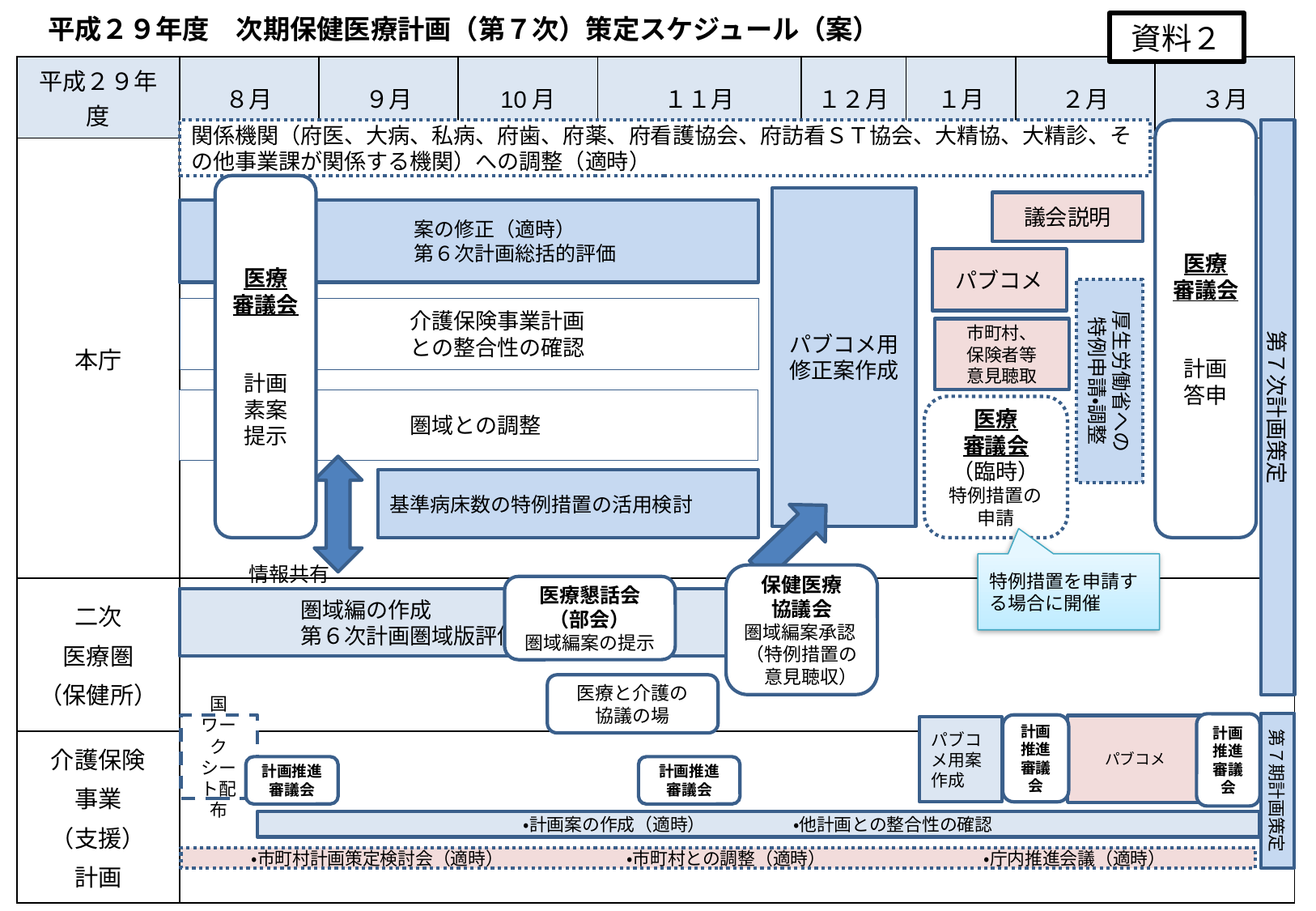

平成２９年度　次期保健医療計画（第７次）策定スケジュール（案）
資料２
| 平成２９年度 | ８月 | ９月 | 10月 | １１月 | １２月 | １月 | ２月 | ３月 |
| --- | --- | --- | --- | --- | --- | --- | --- | --- |
| 本庁 |  |  |  |  |  |  |  |  |
| 二次 医療圏 （保健所） |  |  |  |  |  |  |  |  |
| 介護保険 事業 （支援） 計画 |  |  |  |  |  |  |  |  |
関係機関（府医、大病、私病、府歯、府薬、府看護協会、府訪看ＳＴ協会、大精協、大精診、その他事業課が関係する機関）への調整（適時）
医療
審議会

計画
答申
第７次計画策定
医療
審議会

計画
素案
提示
パブコメ用
修正案作成
議会説明
　　　　　　　　　　　案の修正（適時）
　　　　　　　　　　　第６次計画総括的評価
パブコメ
厚生労働省への
特例申請・調整
　　　　　　　　　　介護保険事業計画
　　　　　　　　　　との整合性の確認
市町村、
保険者等
意見聴取
　　　　　　　　　　圏域との調整
医療
審議会
（臨時）
特例措置の申請

基準病床数の特例措置の活用検討

特例措置を申請する場合に開催
情報共有
保健医療
協議会
圏域編案承認
（特例措置の　意見聴収）
医療懇話会
（部会）
圏域編案の提示
　　　　　圏域編の作成
　　　　　第６次計画圏域版評価
医療と介護の
協議の場
第７期計画策定
計画推進審議会
国ワークシート配布
計画推進審議会
パブコメ
パブコメ用案作成
計画推進審議会
計画推進審議会
・計画案の作成（適時）　　　　　・他計画との整合性の確認
・市町村計画策定検討会（適時）　　　　　　　・市町村との調整（適時）　　　　　　　　　・庁内推進会議（適時）